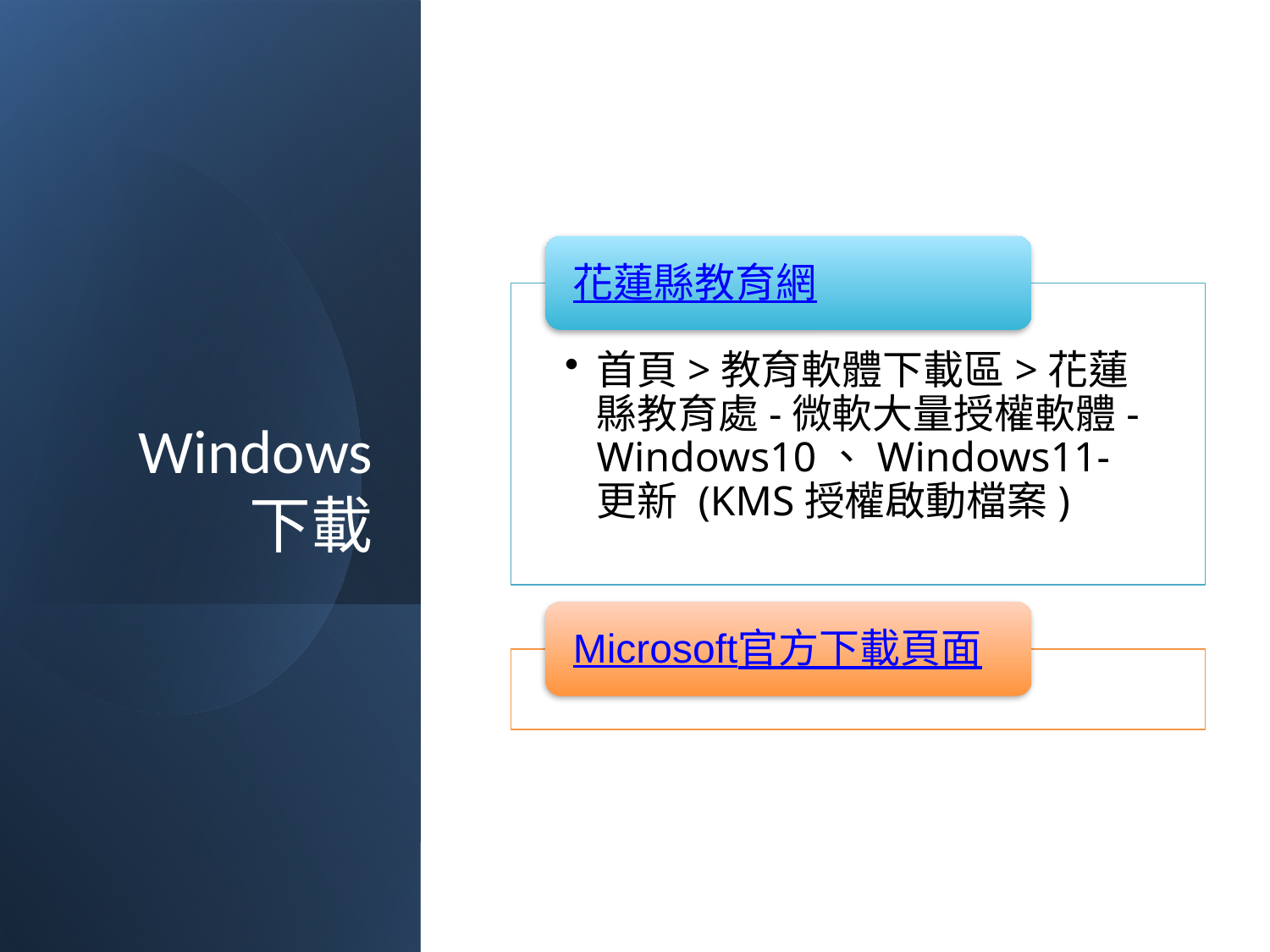

首頁>教育軟體下載區>花蓮縣教育處-微軟大量授權軟體-Windows10、Windows11-更新 (KMS授權啟動檔案)
花蓮縣教育網
Microsoft官方下載頁面

# Windows 下載